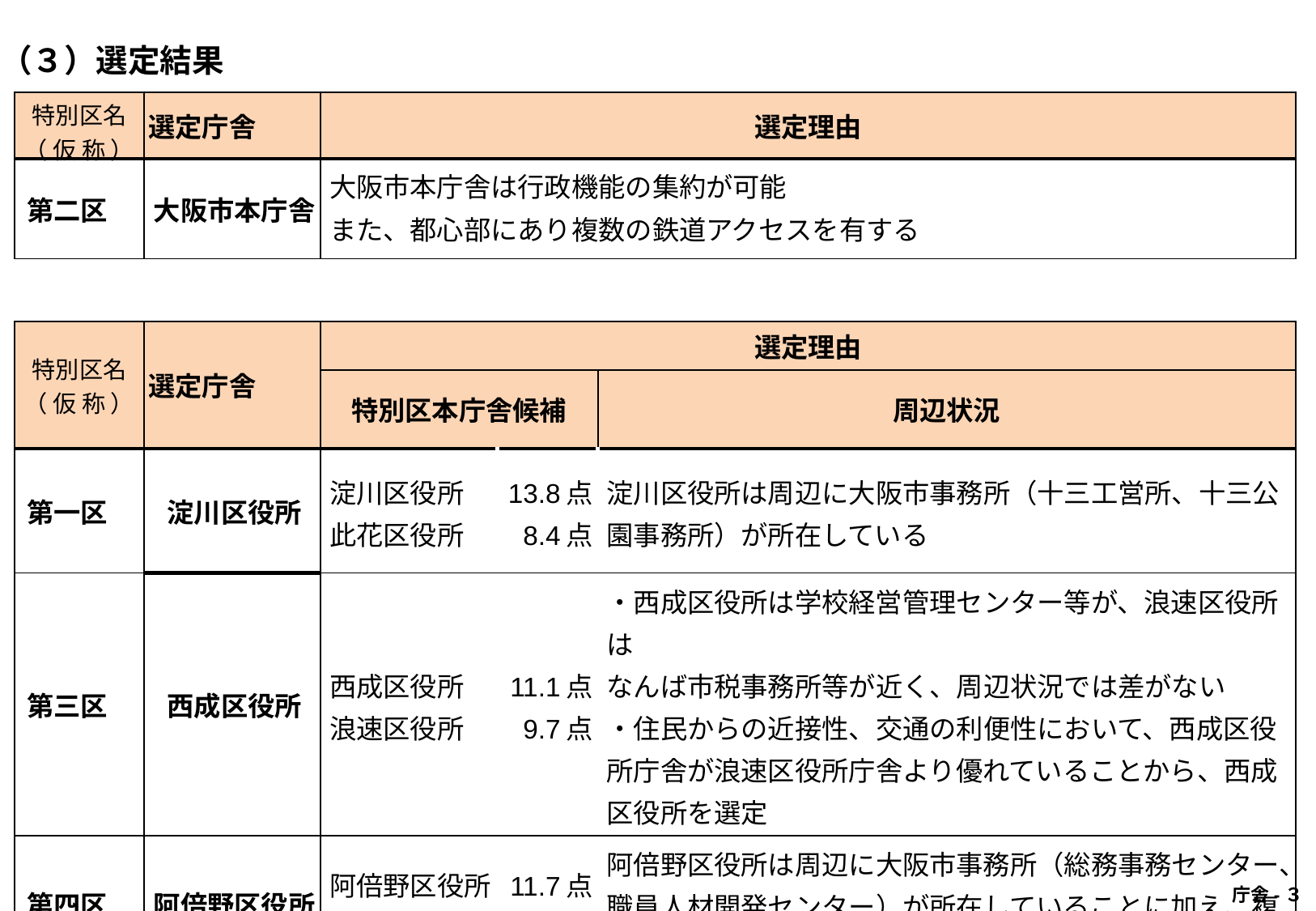

（３）選定結果
| 特別区名 （ 仮 称 ） | 選定庁舎 | 選定理由 |
| --- | --- | --- |
| 第二区 | 大阪市本庁舎 | 大阪市本庁舎は行政機能の集約が可能 また、都心部にあり複数の鉄道アクセスを有する |
| 特別区名 （ 仮 称 ） | 選定庁舎 | 選定理由 |  |  |
| --- | --- | --- | --- | --- |
|  |  | 特別区本庁舎候補 |  | 周辺状況 |
| 第一区 | 淀川区役所 | 淀川区役所 此花区役所 | 13.8点 8.4点 | 淀川区役所は周辺に大阪市事務所（十三工営所、十三公園事務所）が所在している |
| 第三区 | 西成区役所 | 西成区役所 浪速区役所 | 11.1点 9.7点 | ・西成区役所は学校経営管理センター等が、浪速区役所は なんば市税事務所等が近く、周辺状況では差がない ・住民からの近接性、交通の利便性において、西成区役所庁舎が浪速区役所庁舎より優れていることから、西成区役所を選定 |
| 第四区 | 阿倍野区役所 | 阿倍野区役所 平野区役所 | 11.7点 11.7点 | 阿倍野区役所は周辺に大阪市事務所（総務事務センター、職員人材開発センター）が所在していることに加え、複数の鉄道アクセスを有している |
 庁舎-３